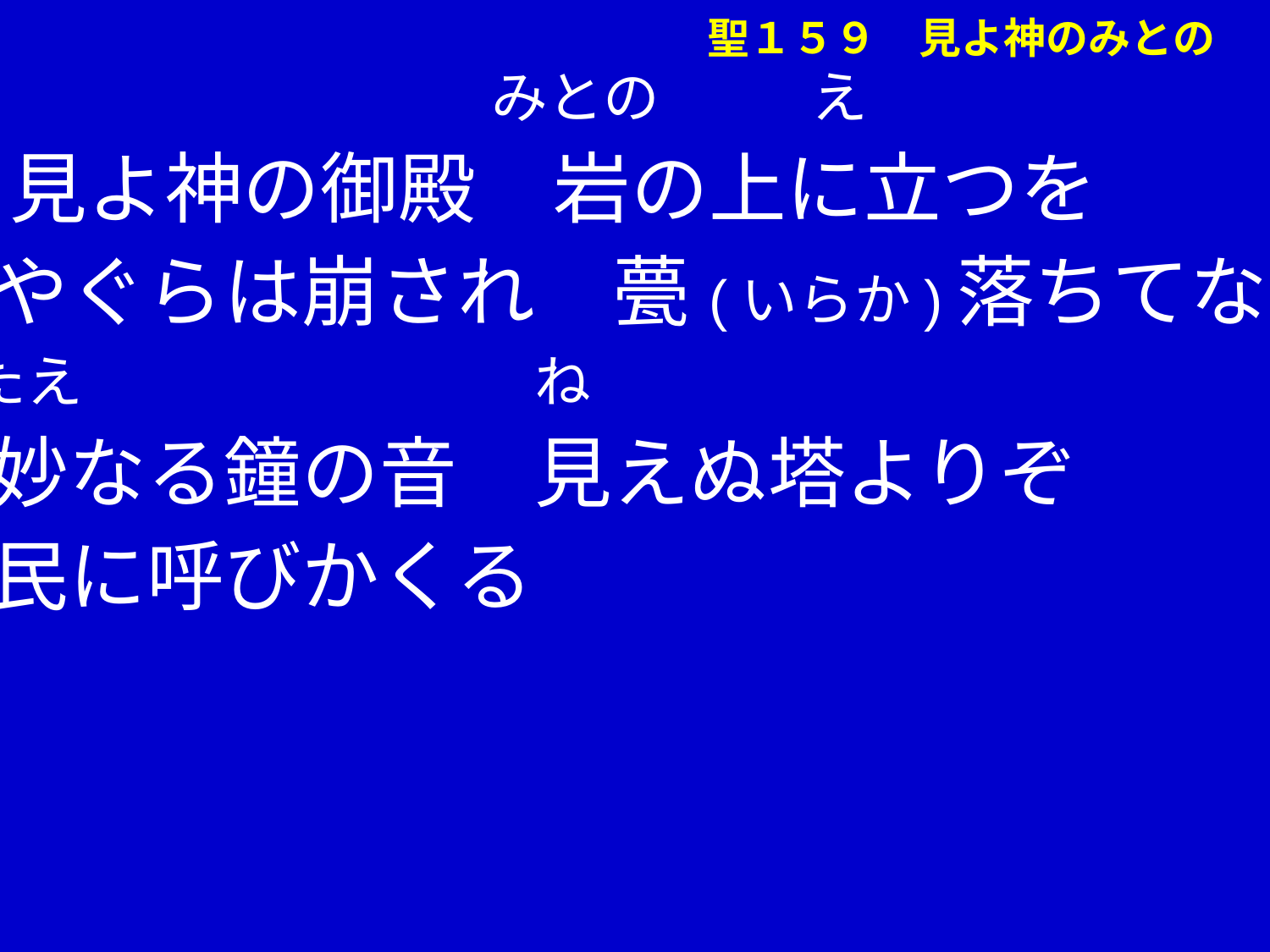

聖１５９　見よ神のみとの
　　　　　　　　　　 みとの            え
①見よ神の御殿　岩の上に立つを
　やぐらは崩され　甍(いらか)落ちてなお
　たえ　　　　　　　　ね
　妙なる鐘の音　見えぬ塔よりぞ
　民に呼びかくる